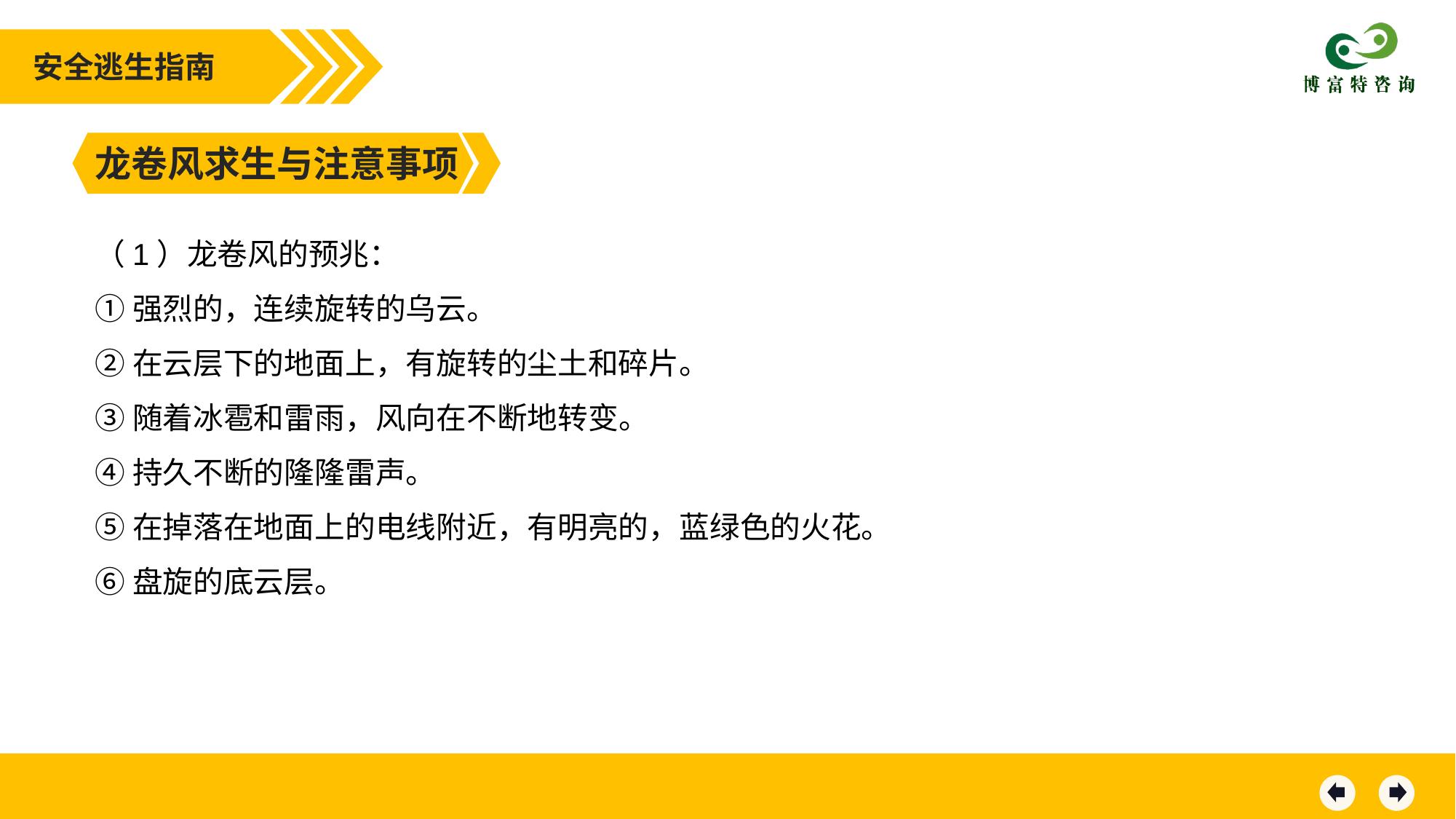

安全逃生指南

龙卷风求生与注意事项
（1）龙卷风的预兆：
①强烈的，连续旋转的乌云。
②在云层下的地面上，有旋转的尘土和碎片。
③随着冰雹和雷雨，风向在不断地转变。
④持久不断的隆隆雷声。
⑤在掉落在地面上的电线附近，有明亮的，蓝绿色的火花。
⑥盘旋的底云层。